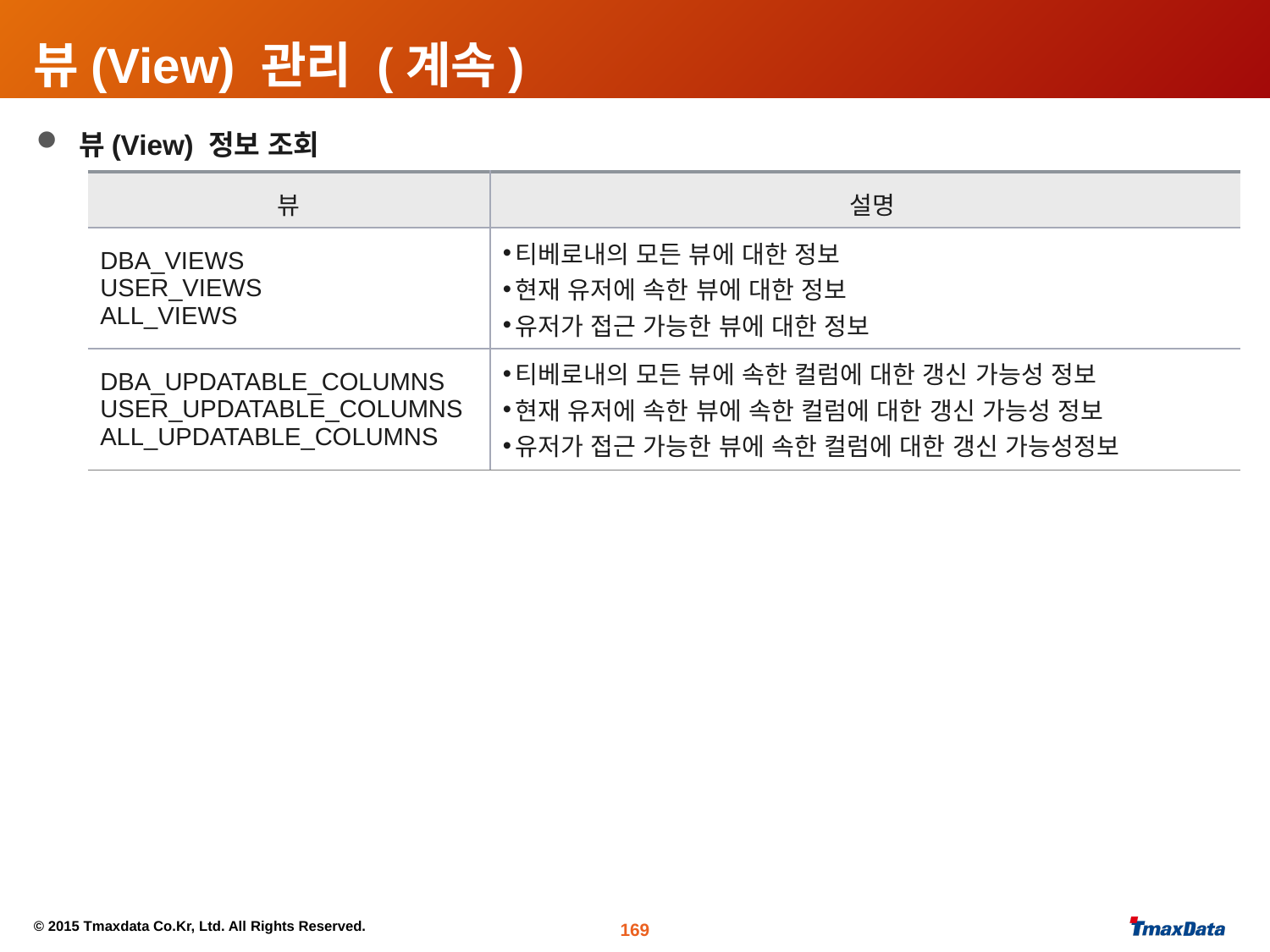

# 뷰(View) 관리 (계속)
 뷰(View) 정보 조회
| 뷰 | 설명 |
| --- | --- |
| DBA\_VIEWS USER\_VIEWS ALL\_VIEWS | 티베로내의 모든 뷰에 대한 정보 현재 유저에 속한 뷰에 대한 정보 유저가 접근 가능한 뷰에 대한 정보 |
| DBA\_UPDATABLE\_COLUMNS USER\_UPDATABLE\_COLUMNS ALL\_UPDATABLE\_COLUMNS | 티베로내의 모든 뷰에 속한 컬럼에 대한 갱신 가능성 정보 현재 유저에 속한 뷰에 속한 컬럼에 대한 갱신 가능성 정보 유저가 접근 가능한 뷰에 속한 컬럼에 대한 갱신 가능성정보 |